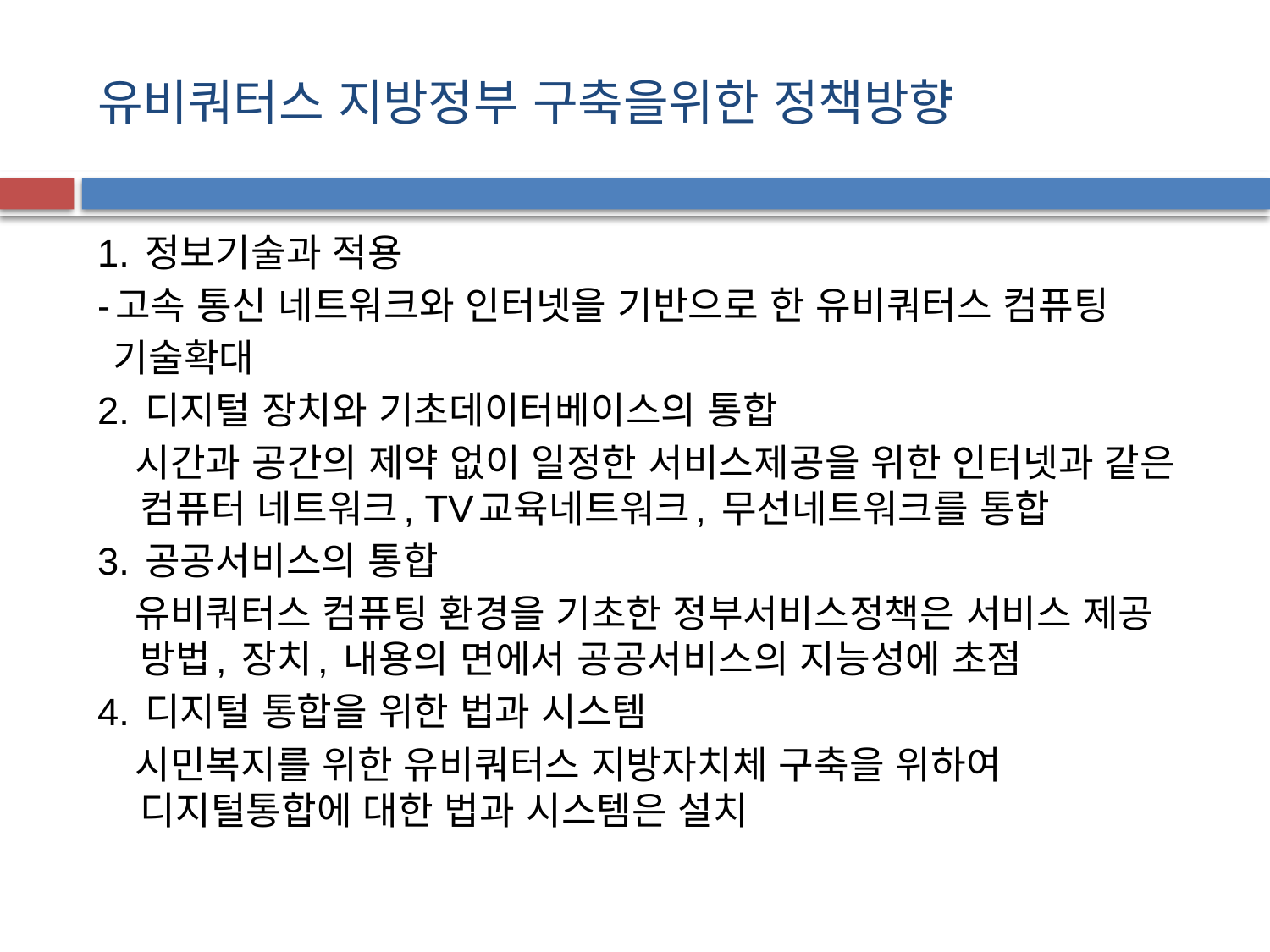

# 유비쿼터스 지방정부 구축을위한 정책방향
1. 정보기술과 적용
-고속 통신 네트워크와 인터넷을 기반으로 한 유비쿼터스 컴퓨팅
 기술확대
2. 디지털 장치와 기초데이터베이스의 통합
   시간과 공간의 제약 없이 일정한 서비스제공을 위한 인터넷과 같은 컴퓨터 네트워크, TV교육네트워크, 무선네트워크를 통합
3. 공공서비스의 통합
   유비쿼터스 컴퓨팅 환경을 기초한 정부서비스정책은 서비스 제공 방법, 장치, 내용의 면에서 공공서비스의 지능성에 초점
4. 디지털 통합을 위한 법과 시스템
   시민복지를 위한 유비쿼터스 지방자치체 구축을 위하여 디지털통합에 대한 법과 시스템은 설치